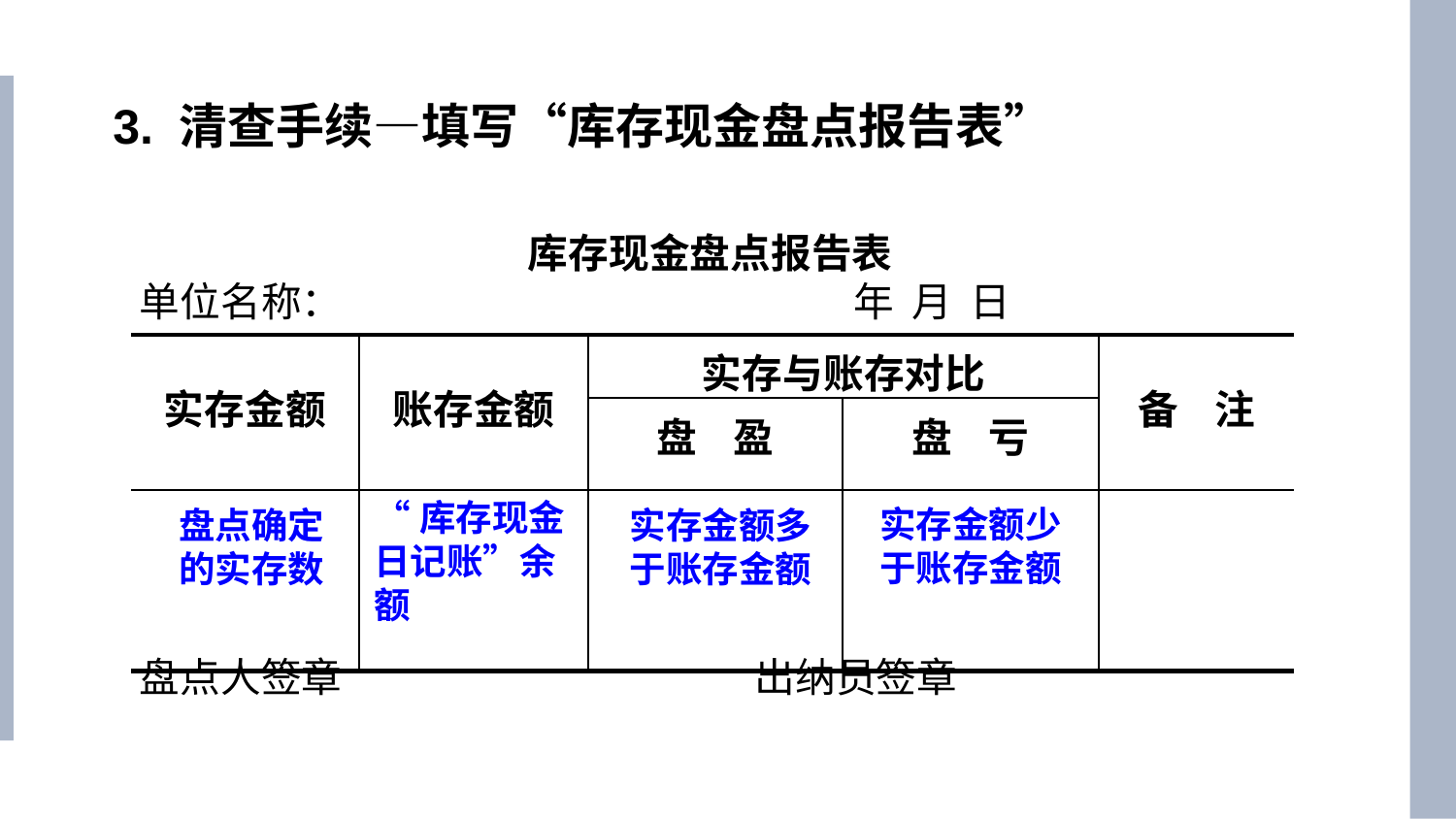

3. 清查手续—填写“库存现金盘点报告表”
库存现金盘点报告表
    单位名称：                                                         年  月  日
| 实存金额 | 账存金额 | 实存与账存对比 |  | 备 注 |
| --- | --- | --- | --- | --- |
|  |  | 盘 盈 | 盘 亏 |  |
|  |  |  |  |  |
“库存现金日记账”余额
实存金额少于账存金额
盘点确定的实存数
实存金额多于账存金额
    盘点人签章                                              出纳员签章